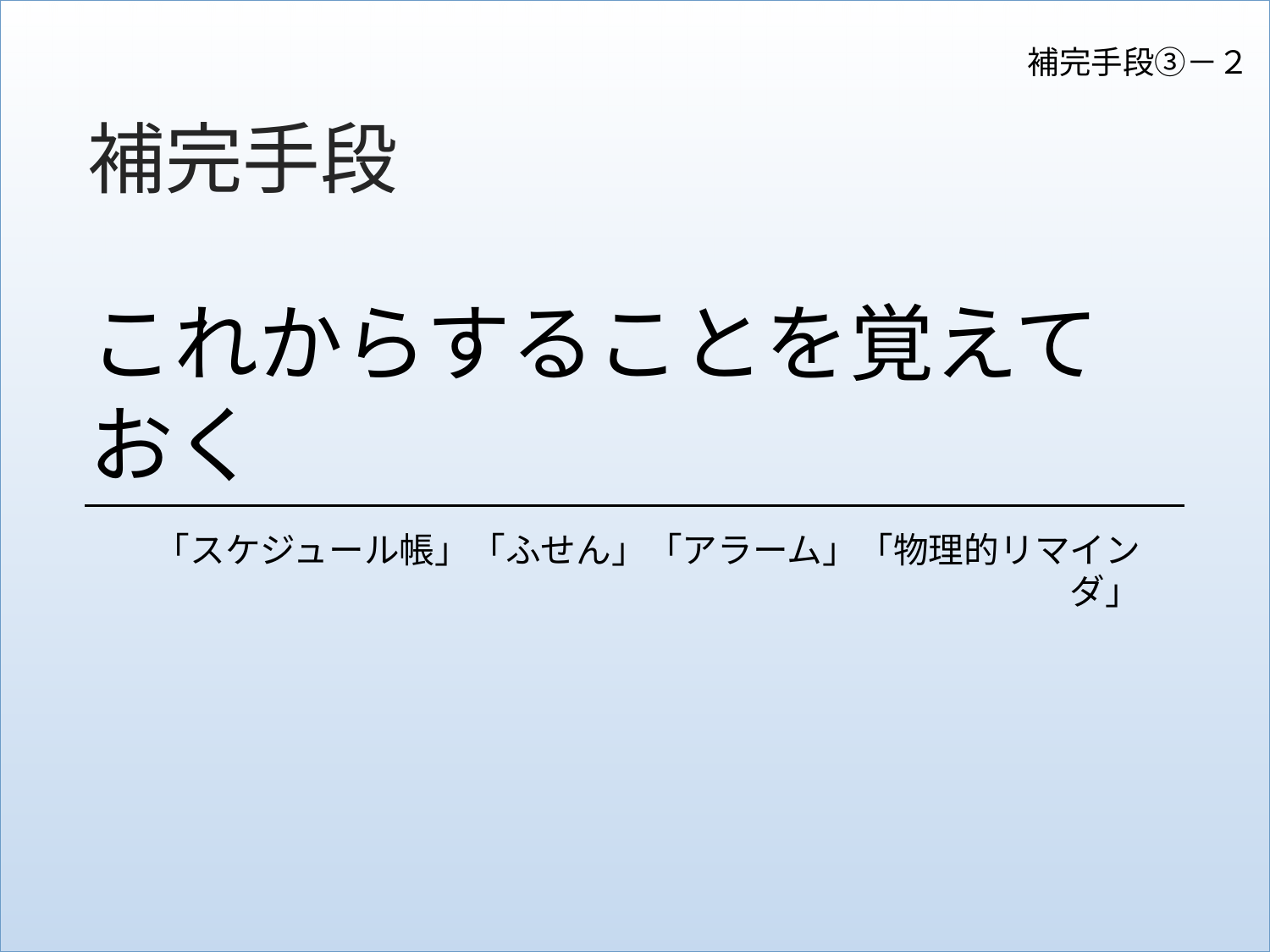

補完手段③－２
補完手段
# これからすることを覚えておく
「スケジュール帳」「ふせん」「アラーム」「物理的リマインダ」